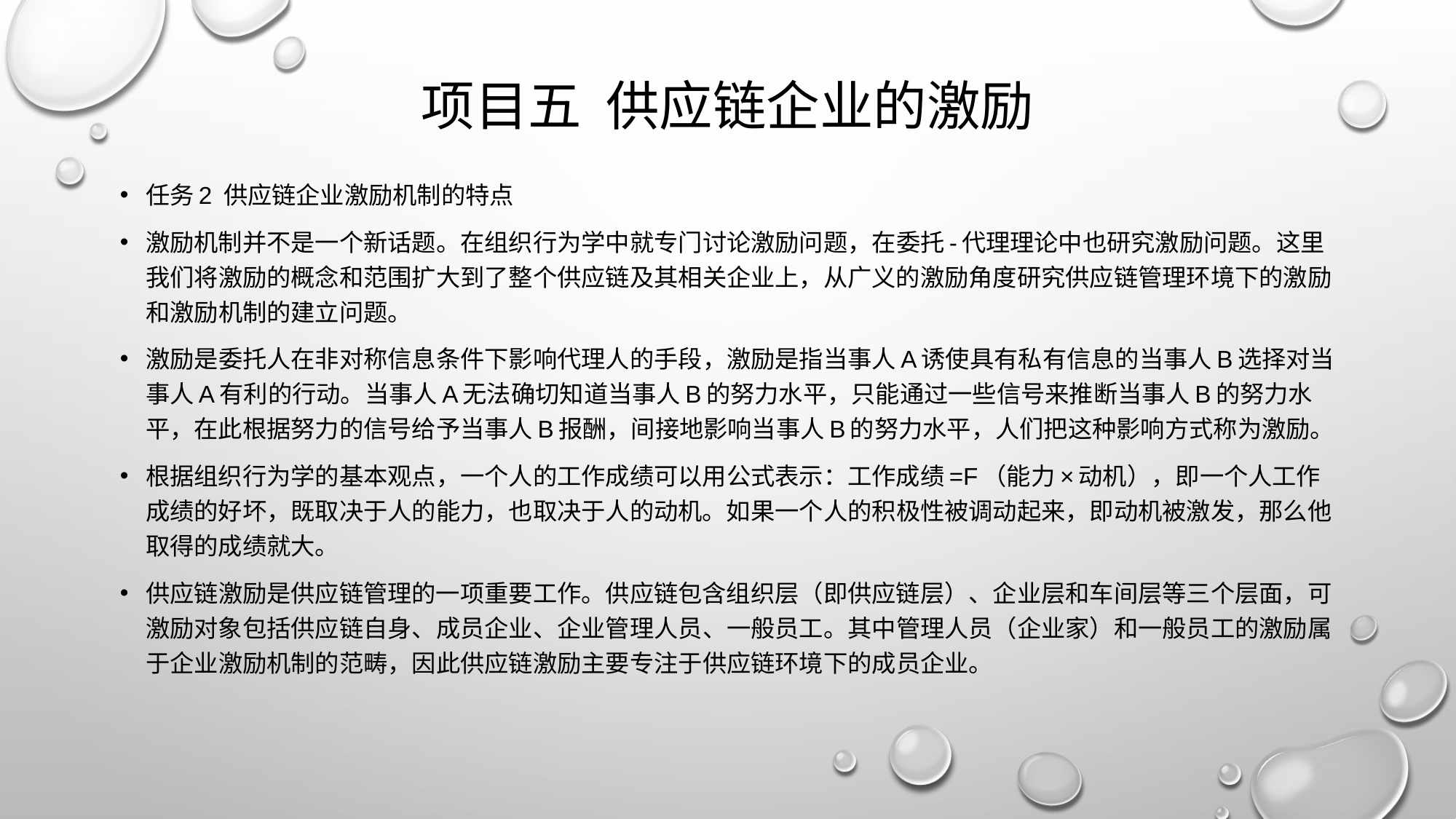

# 项目五  供应链企业的激励
任务2 供应链企业激励机制的特点
激励机制并不是一个新话题。在组织行为学中就专门讨论激励问题，在委托-代理理论中也研究激励问题。这里我们将激励的概念和范围扩大到了整个供应链及其相关企业上，从广义的激励角度研究供应链管理环境下的激励和激励机制的建立问题。
激励是委托人在非对称信息条件下影响代理人的手段，激励是指当事人A诱使具有私有信息的当事人B选择对当事人A有利的行动。当事人A无法确切知道当事人B的努力水平，只能通过一些信号来推断当事人B的努力水平，在此根据努力的信号给予当事人B报酬，间接地影响当事人B的努力水平，人们把这种影响方式称为激励。
根据组织行为学的基本观点，一个人的工作成绩可以用公式表示：工作成绩=f（能力×动机），即一个人工作成绩的好坏，既取决于人的能力，也取决于人的动机。如果一个人的积极性被调动起来，即动机被激发，那么他取得的成绩就大。
供应链激励是供应链管理的一项重要工作。供应链包含组织层（即供应链层）、企业层和车间层等三个层面，可激励对象包括供应链自身、成员企业、企业管理人员、一般员工。其中管理人员（企业家）和一般员工的激励属于企业激励机制的范畴，因此供应链激励主要专注于供应链环境下的成员企业。